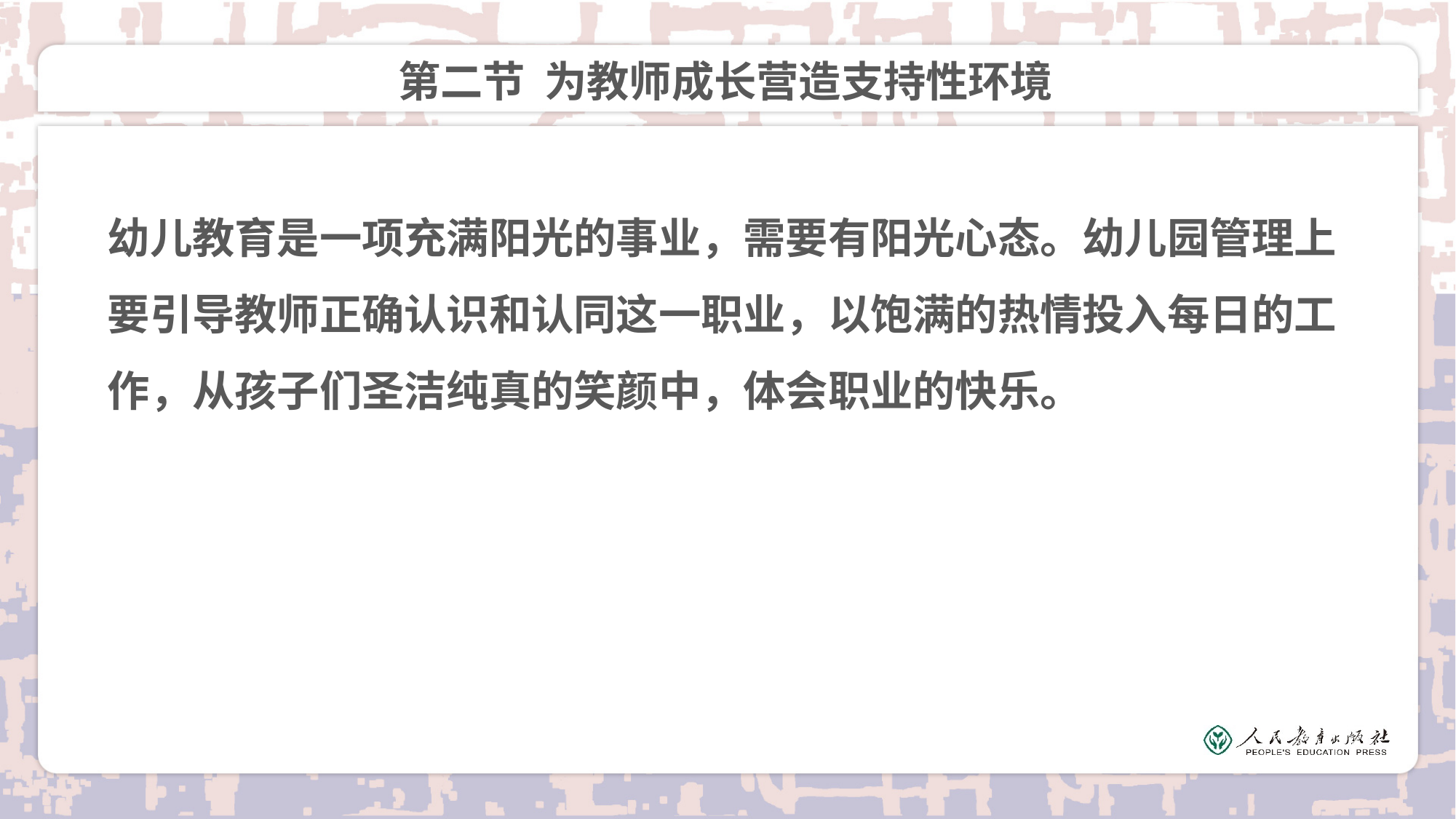

# 第二节  为教师成长营造支持性环境
幼儿教育是一项充满阳光的事业，需要有阳光心态。幼儿园管理上要引导教师正确认识和认同这一职业，以饱满的热情投入每日的工作，从孩子们圣洁纯真的笑颜中，体会职业的快乐。